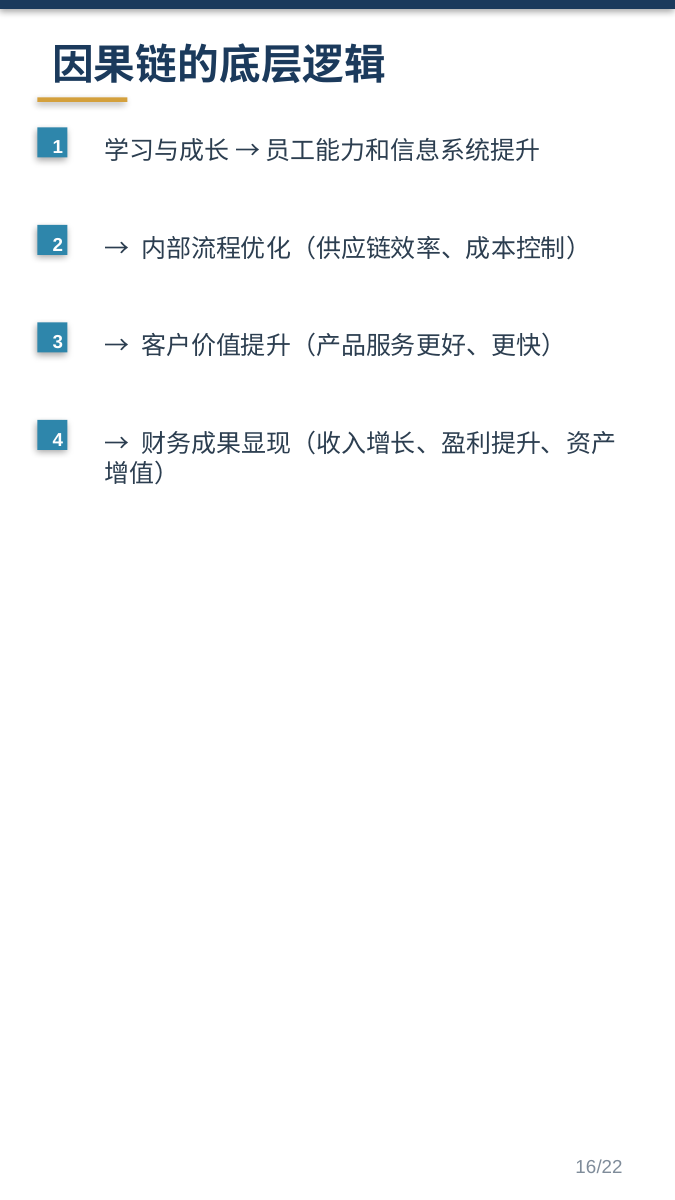

因果链的底层逻辑

1
学习与成长 → 员工能力和信息系统提升

2
→ 内部流程优化（供应链效率、成本控制）

3
→ 客户价值提升（产品服务更好、更快）

4
→ 财务成果显现（收入增长、盈利提升、资产增值）
16/22